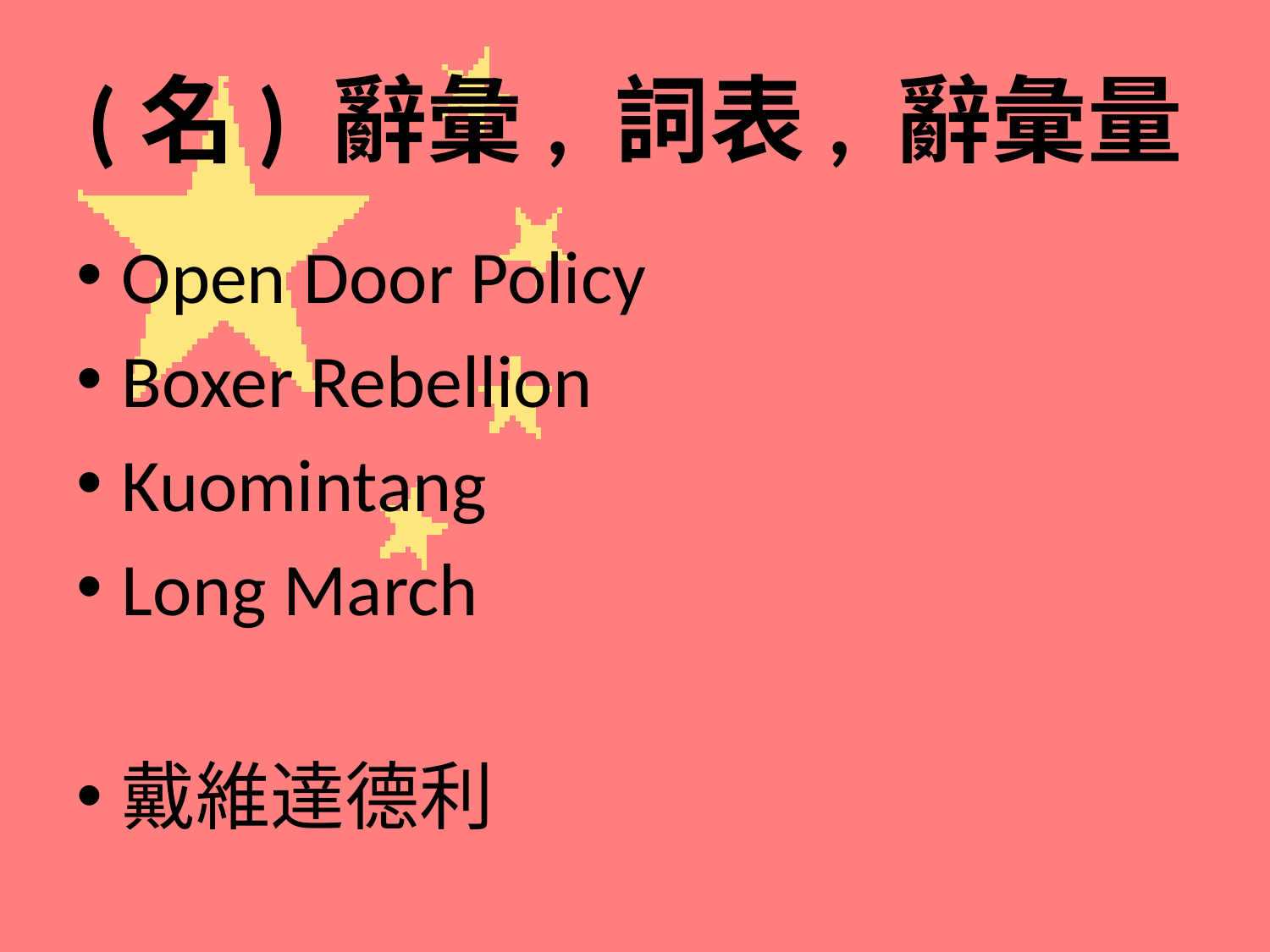

# (名) 辭彙, 詞表, 辭彙量
Open Door Policy
Boxer Rebellion
Kuomintang
Long March

戴維達德利